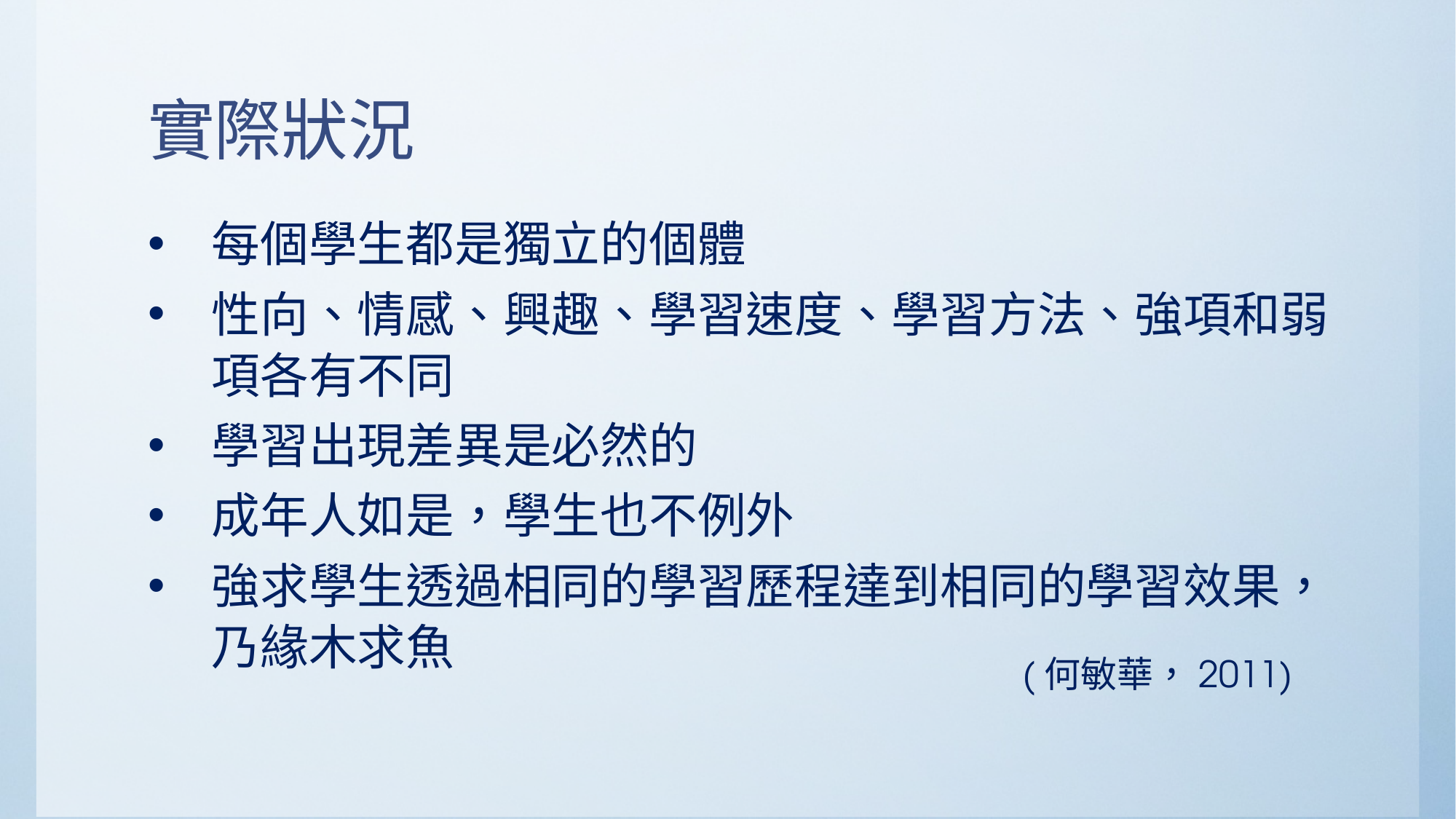

# 實際狀況
每個學生都是獨立的個體
性向、情感、興趣、學習速度、學習方法、強項和弱項各有不同
學習出現差異是必然的
成年人如是，學生也不例外
強求學生透過相同的學習歷程達到相同的學習效果，乃緣木求魚

(何敏華，2011)